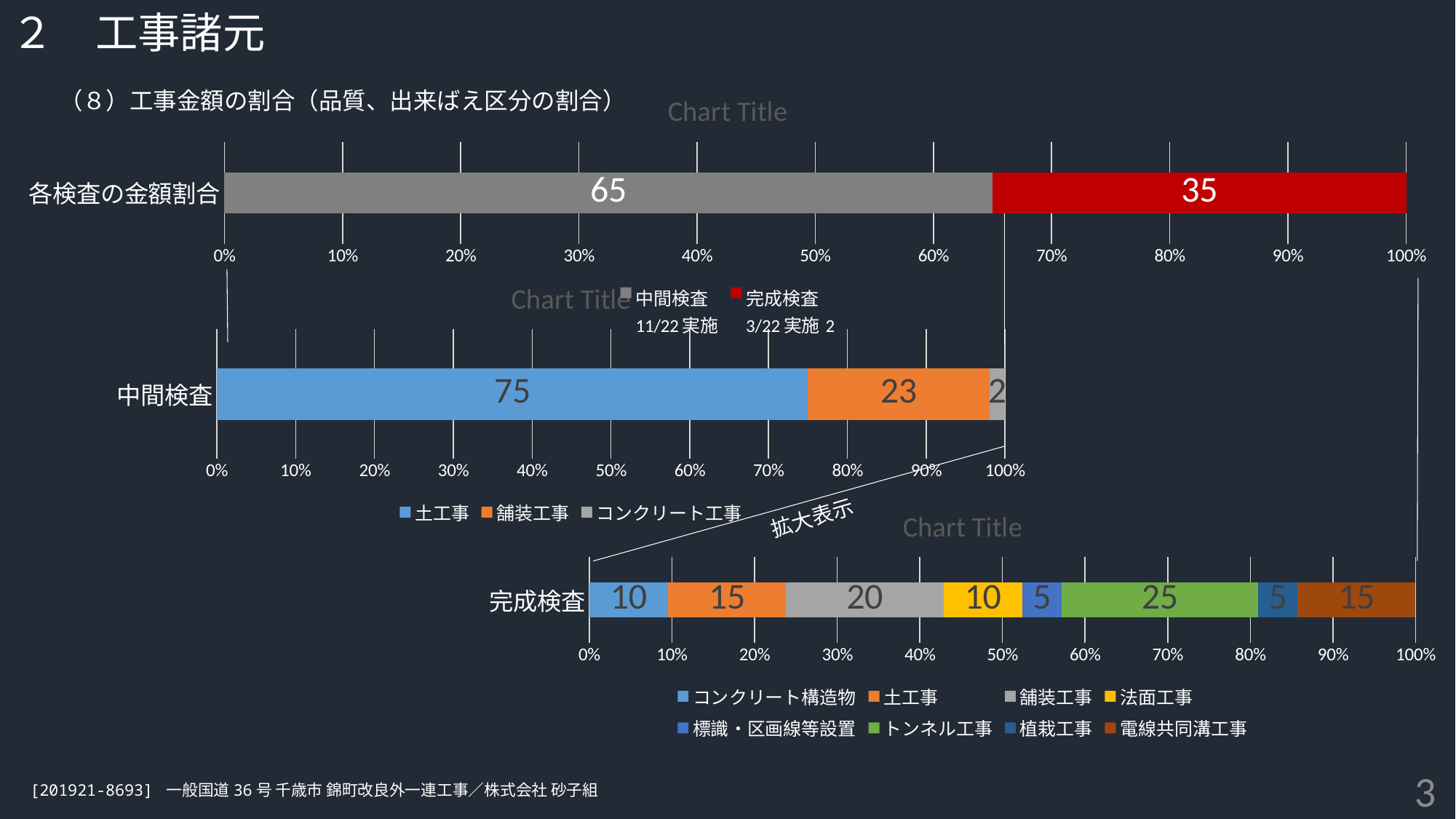

# ２　工事諸元

### Chart:

| Category | 中間検査
11/22実施 | 完成検査
3/22実施2 |
|---|---|---|
| 各検査の金額割合 | 65.0 | 35.0 |
（８）工事金額の割合（品質、出来ばえ区分の割合）

### Chart:

| Category | 土工事 | 舗装工事 | コンクリート工事 |
|---|---|---|---|
| 中間検査 | 75.0 | 23.0 | 2.0 |
拡大表示

### Chart:

| Category | コンクリート構造物 | 土工事 | 舗装工事 | 法面工事 | 標識・区画線等設置 | トンネル工事 | 植栽工事 | 電線共同溝工事 |
|---|---|---|---|---|---|---|---|---|
| 完成検査 | 10.0 | 15.0 | 20.0 | 10.0 | 5.0 | 25.0 | 5.0 | 15.0 |
3
[201921-8693] 一般国道36号 千歳市 錦町改良外一連工事／株式会社 砂子組